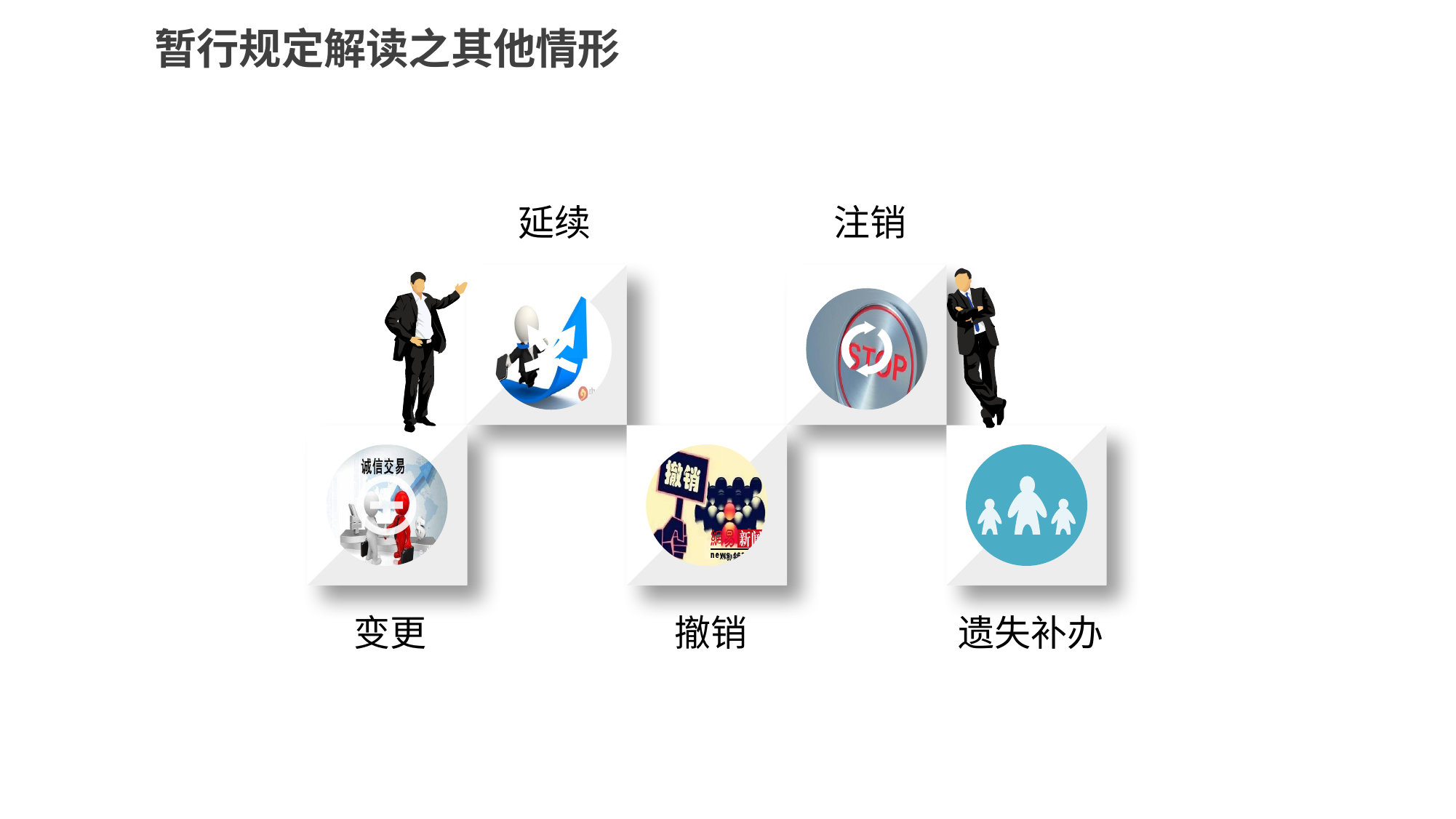

暂行规定解读之其他情形
延续
注销

变更
撤销
遗失补办
延时符